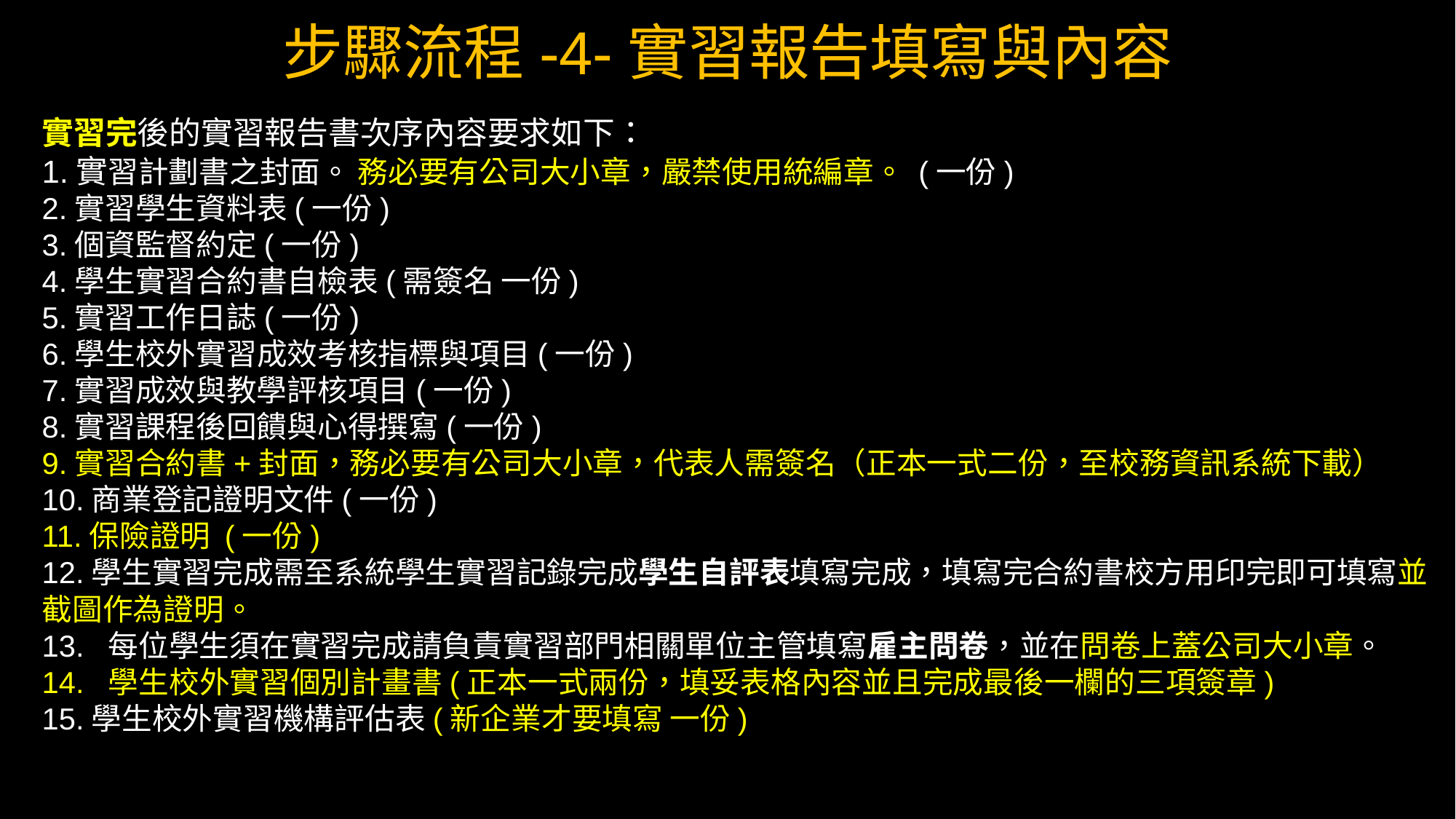

步驟流程-4-實習報告填寫與內容
實習完後的實習報告書次序內容要求如下：
1.實習計劃書之封面。 務必要有公司大小章，嚴禁使用統編章。 (一份)
2.實習學生資料表(一份)
3.個資監督約定(一份)
4.學生實習合約書自檢表(需簽名 一份)
5.實習工作日誌(一份)
6.學生校外實習成效考核指標與項目(一份)
7.實習成效與教學評核項目(一份)
8.實習課程後回饋與心得撰寫(一份)
9.實習合約書+封面，務必要有公司大小章，代表人需簽名（正本一式二份，至校務資訊系統下載）
10.商業登記證明文件(一份)
11.保險證明 (一份)
12.學生實習完成需至系統學生實習記錄完成學生自評表填寫完成，填寫完合約書校方用印完即可填寫並截圖作為證明。
13.  每位學生須在實習完成請負責實習部門相關單位主管填寫雇主問卷，並在問卷上蓋公司大小章。
14.  學生校外實習個別計畫書(正本一式兩份，填妥表格內容並且完成最後一欄的三項簽章)
15.學生校外實習機構評估表(新企業才要填寫 一份)